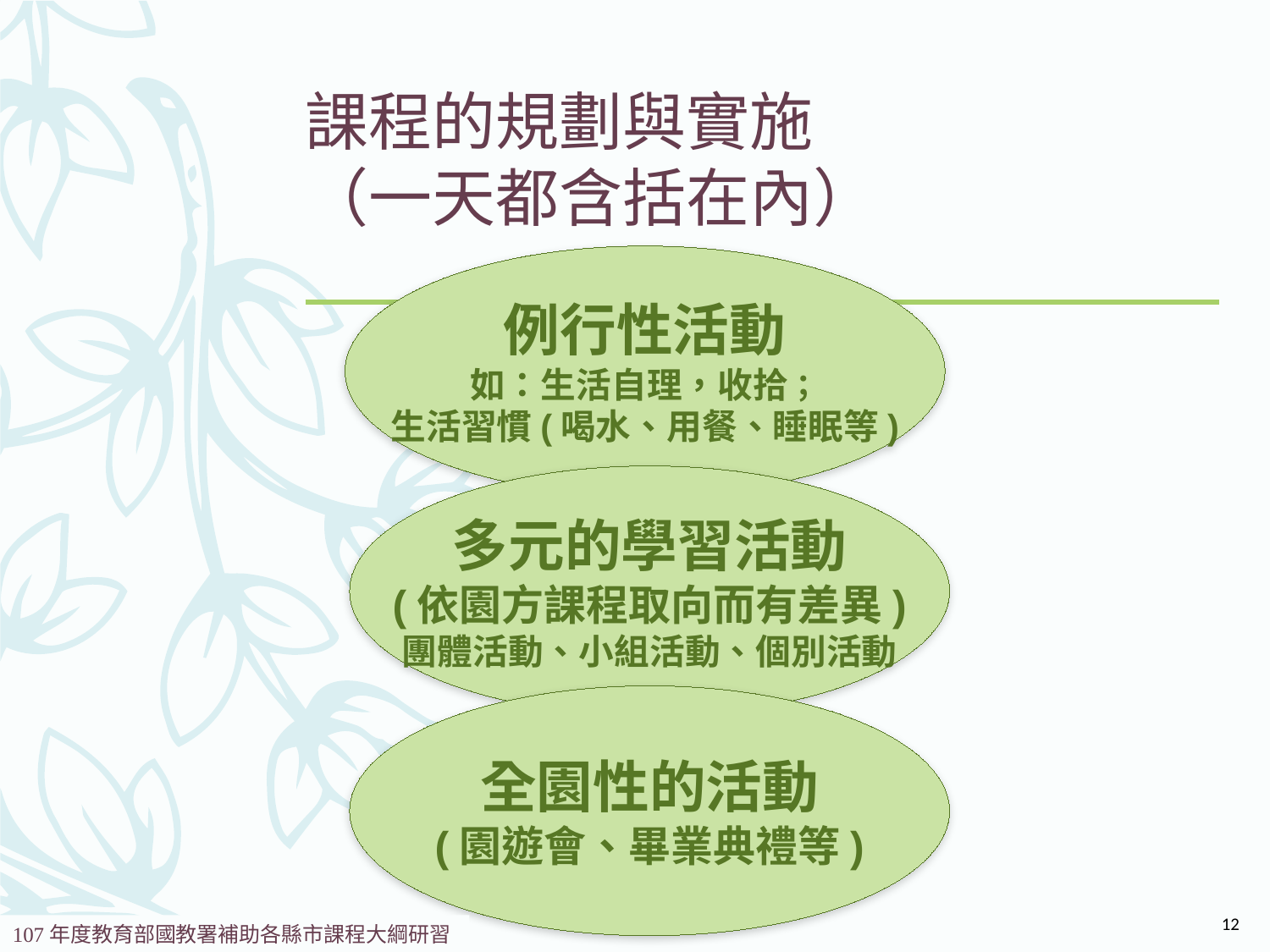

# 課程的規劃與實施 （一天都含括在內）
例行性活動
如：生活自理，收拾；
生活習慣(喝水、用餐、睡眠等)
多元的學習活動
(依園方課程取向而有差異)
團體活動、小組活動、個別活動
全園性的活動
(園遊會、畢業典禮等)
12
107年度教育部國教署補助各縣市課程大綱研習